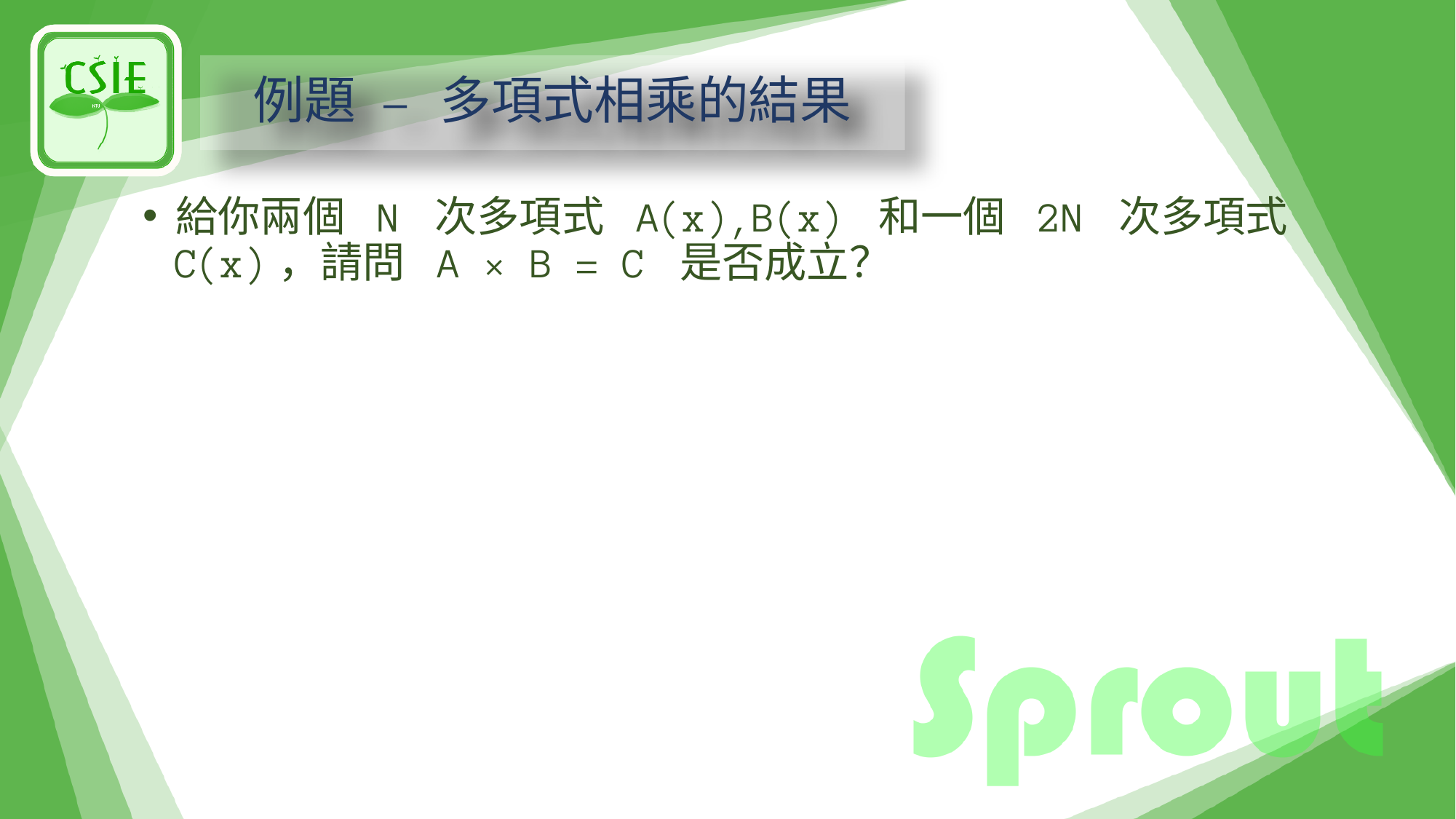

# 例題 – 多項式相乘的結果
給你兩個 N 次多項式 A(x),B(x) 和一個 2N 次多項式 C(x)，請問 A × B = C 是否成立？